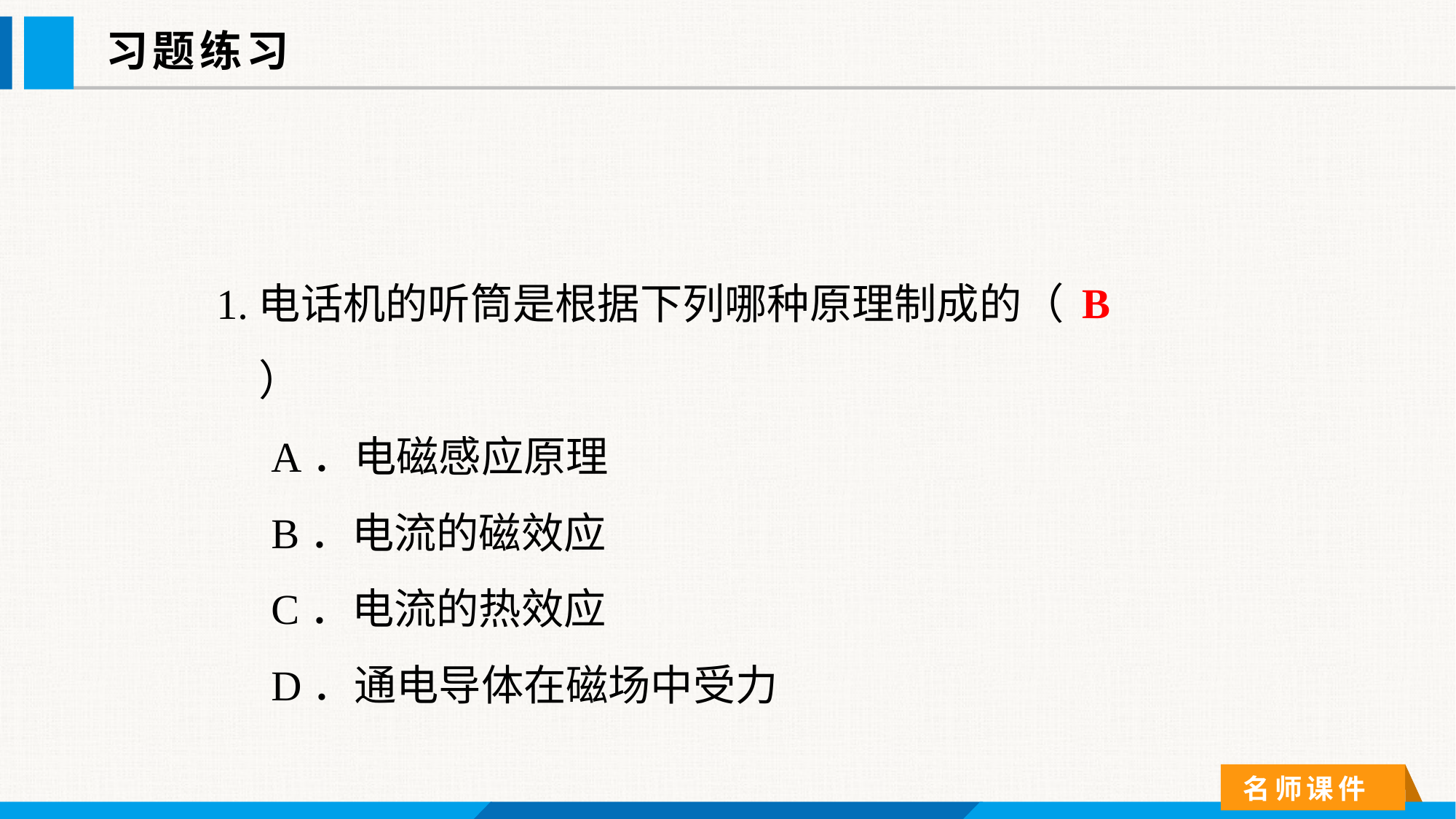

习题练习
1.电话机的听筒是根据下列哪种原理制成的（　　）
A．电磁感应原理
B．电流的磁效应
C．电流的热效应
D．通电导体在磁场中受力
B